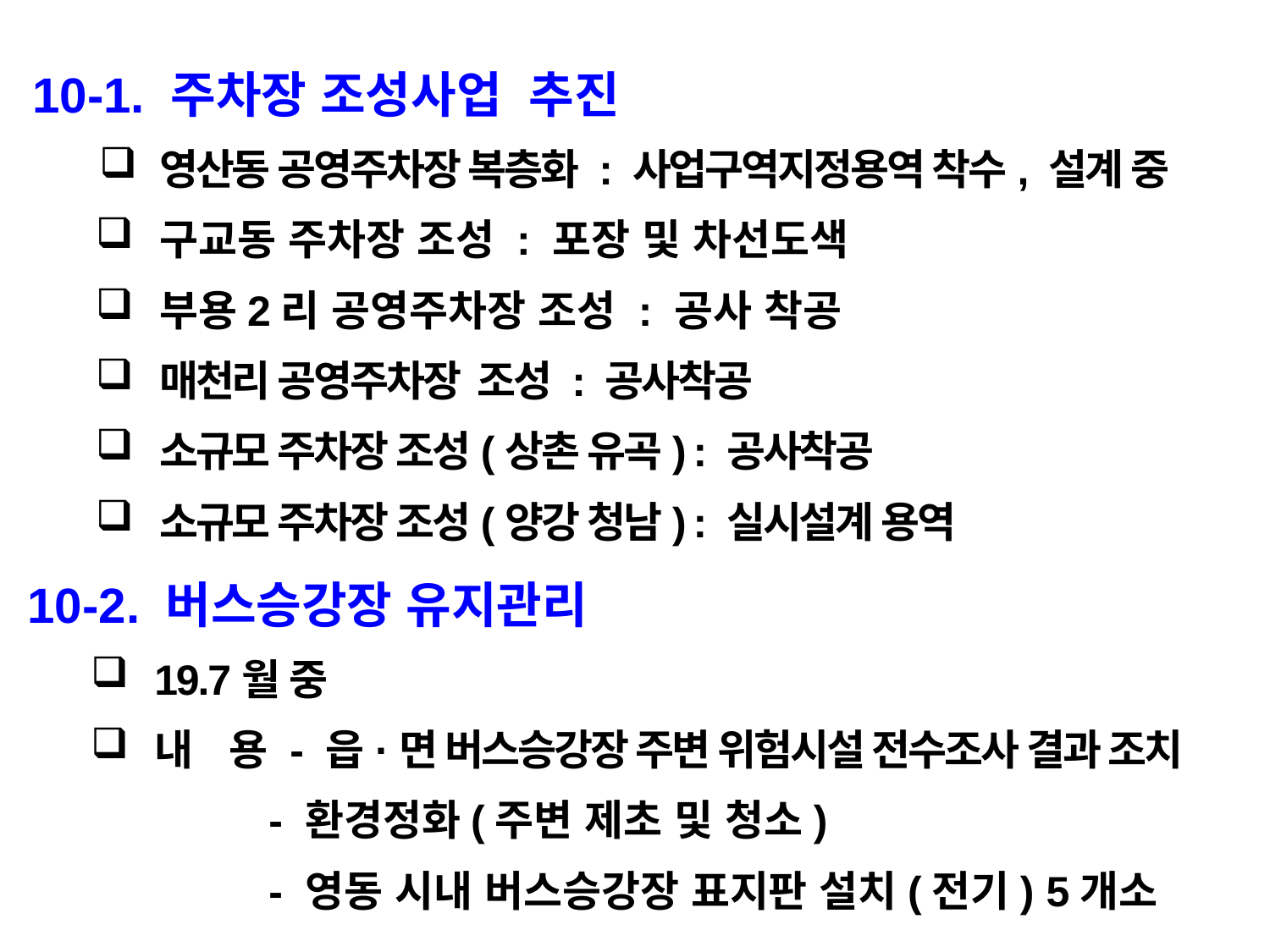

10-1. 주차장 조성사업  추진
영산동 공영주차장 복층화 : 사업구역지정용역 착수, 설계 중
구교동 주차장 조성 : 포장 및 차선도색
부용2리 공영주차장 조성 : 공사 착공
매천리 공영주차장  조성 : 공사착공
소규모 주차장 조성(상촌 유곡) : 공사착공
소규모 주차장 조성(양강 청남) : 실시설계 용역

10-2. 버스승강장 유지관리
19.7월 중
내   용 - 읍·면 버스승강장 주변 위험시설 전수조사 결과 조치
               - 환경정화(주변 제초 및 청소)
               - 영동 시내 버스승강장 표지판 설치(전기) 5개소